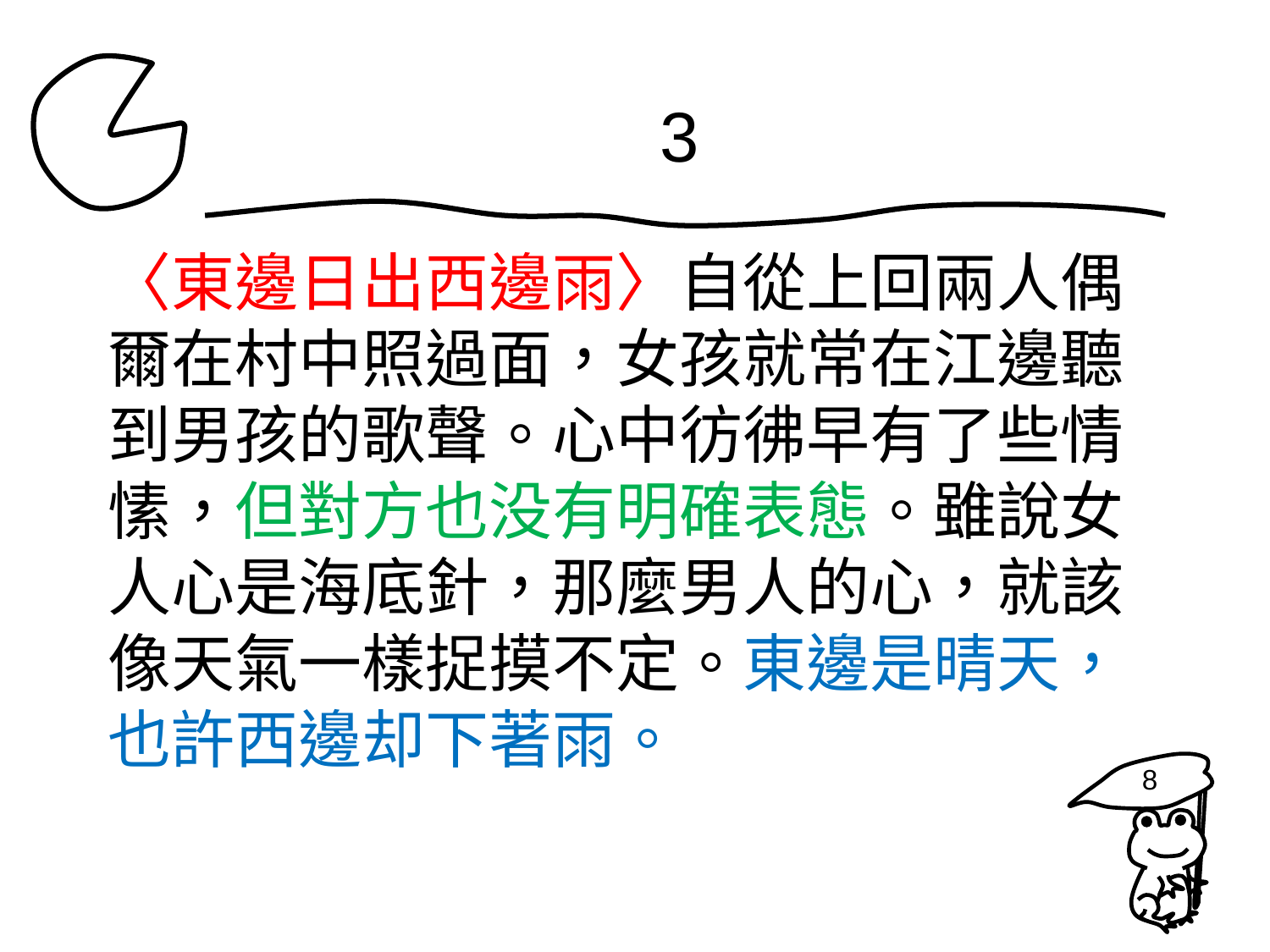

# 3
〈東邊日出西邊雨〉自從上回兩人偶爾在村中照過面，女孩就常在江邊聽到男孩的歌聲。心中彷彿早有了些情愫，但對方也没有明確表態。雖說女人心是海底針，那麼男人的心，就該像天氣一樣捉摸不定。東邊是晴天，也許西邊却下著雨。
8